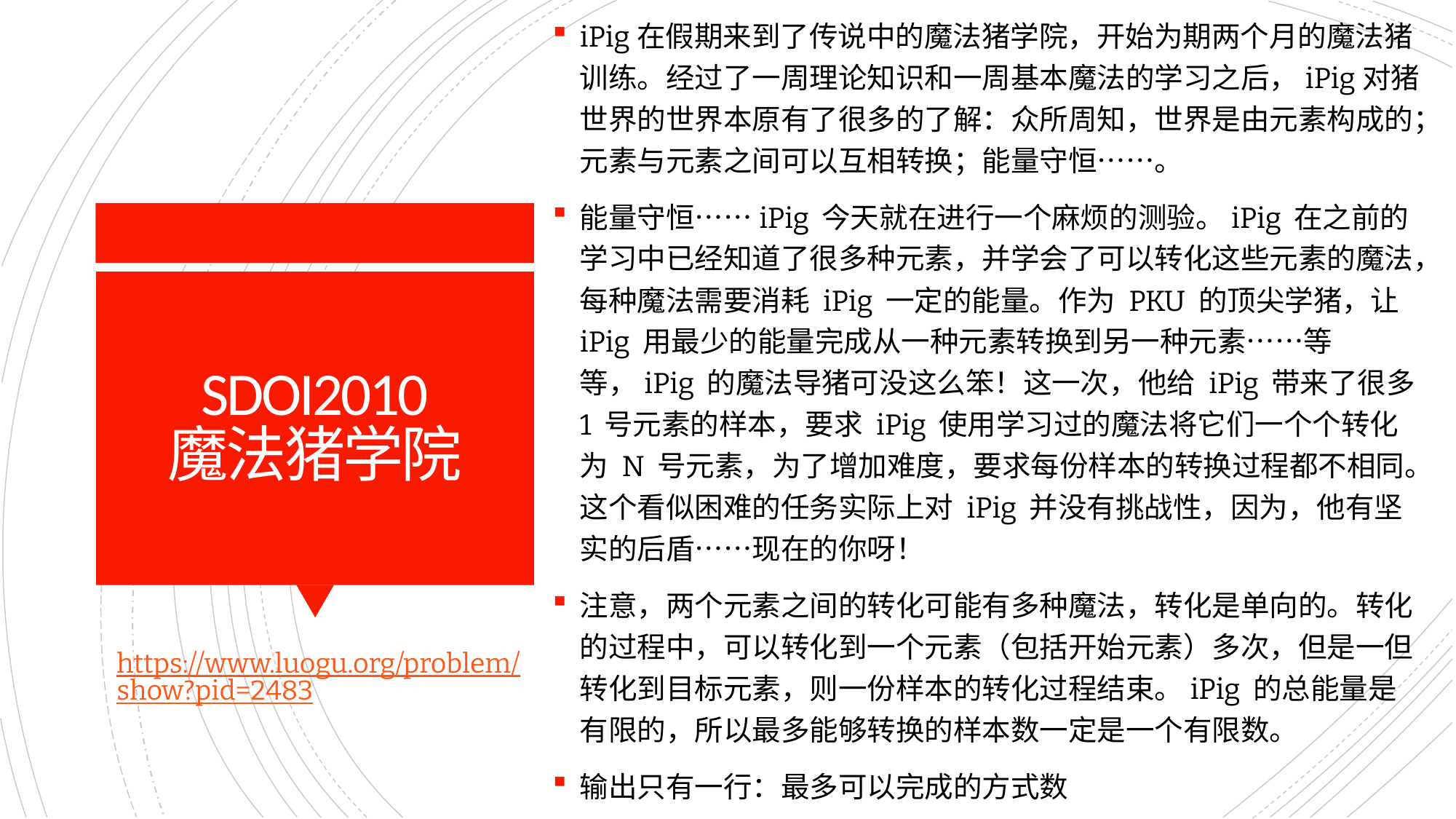

iPig在假期来到了传说中的魔法猪学院，开始为期两个月的魔法猪训练。经过了一周理论知识和一周基本魔法的学习之后，iPig对猪世界的世界本原有了很多的了解：众所周知，世界是由元素构成的；元素与元素之间可以互相转换；能量守恒……。
能量守恒……iPig 今天就在进行一个麻烦的测验。iPig 在之前的学习中已经知道了很多种元素，并学会了可以转化这些元素的魔法，每种魔法需要消耗 iPig 一定的能量。作为 PKU 的顶尖学猪，让 iPig 用最少的能量完成从一种元素转换到另一种元素……等等，iPig 的魔法导猪可没这么笨！这一次，他给 iPig 带来了很多 1 号元素的样本，要求 iPig 使用学习过的魔法将它们一个个转化为 N 号元素，为了增加难度，要求每份样本的转换过程都不相同。这个看似困难的任务实际上对 iPig 并没有挑战性，因为，他有坚实的后盾……现在的你呀！
注意，两个元素之间的转化可能有多种魔法，转化是单向的。转化的过程中，可以转化到一个元素（包括开始元素）多次，但是一但转化到目标元素，则一份样本的转化过程结束。iPig 的总能量是有限的，所以最多能够转换的样本数一定是一个有限数。
输出只有一行：最多可以完成的方式数
# SDOI2010 魔法猪学院
https://www.luogu.org/problem/show?pid=2483